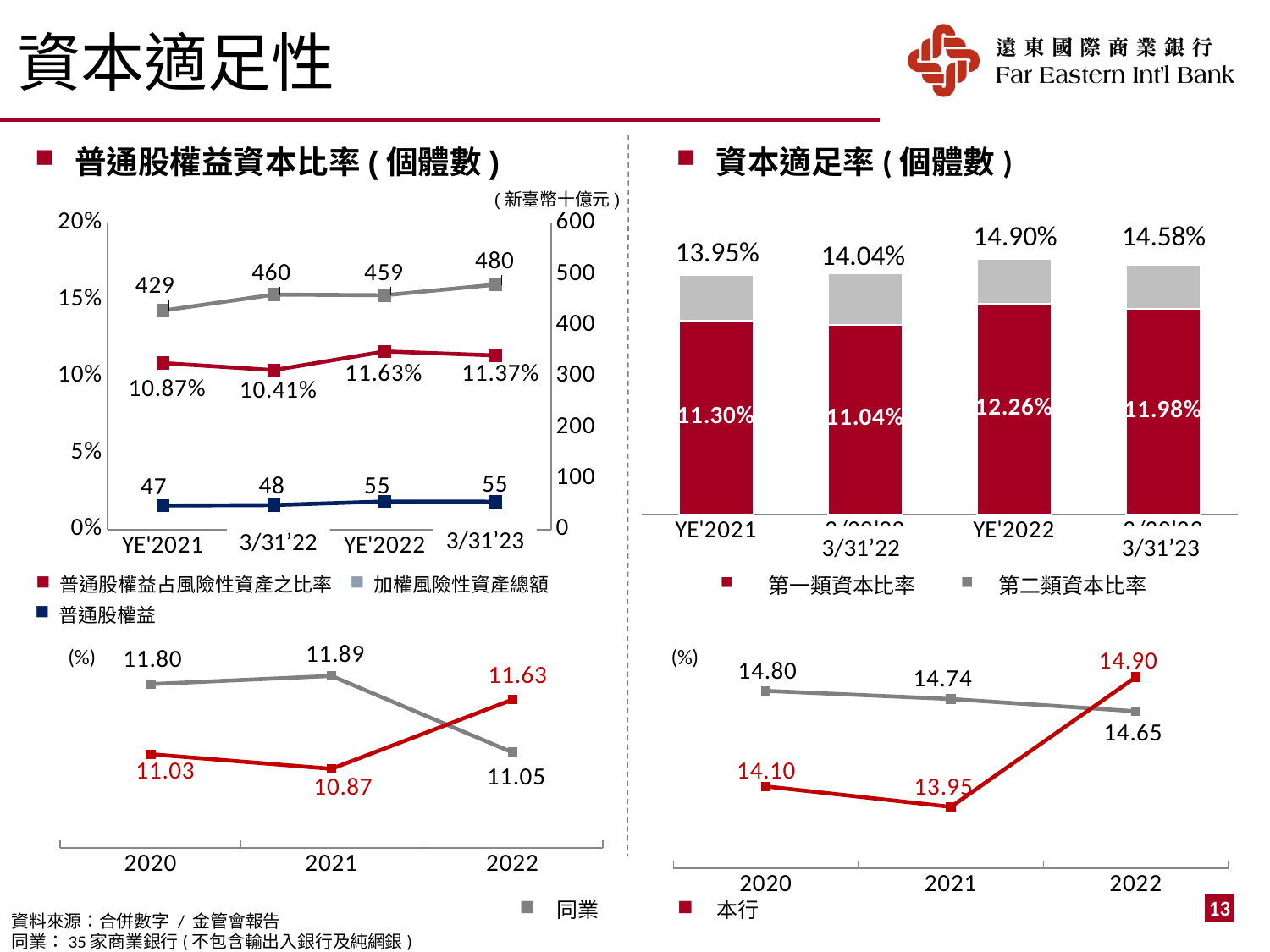

資本適足性
3/31’22
普通股權益資本比率(個體數)
資本適足率(個體數)
(新臺幣十億元)

[unsupported chart]

14.90%
14.58%

### Chart

| Category |  |  |
|---|---|---|
| YE'2021 | 0.113 | 0.02650000000000001 |
| 3/30'22 | 0.1104 | 0.03 |
| YE'2022 | 0.1226 | 0.026399999999999993 |
| 3/30'23 | 0.1198 | 0.02600000000000001 |
13.95%
14.04%
3/31’23
3/31’22
3/31’23
3/31’22
 第一類資本比率
第二類資本比率
普通股權益占風險性資產之比率
加權風險性資產總額
普通股權益

### Chart

| Category | Industry | FEIB |
|---|---|---|
| 2020 | 11.8 | 11.03 |
| 2021 | 11.89 | 10.87 |
| 2022 | 11.05 | 11.63 |
(%)
(%)

### Chart

| Category | Industry | FEIB | FEIB |
|---|---|---|---|
| 2020 | 14.8 | None | 14.1 |
| 2021 | 14.74 | None | 13.95 |
| 2022 | 14.65 | None | 14.9 |
本行
同業

資料來源：合併數字 / 金管會報告
同業：35家商業銀行(不包含輸出入銀行及純網銀)